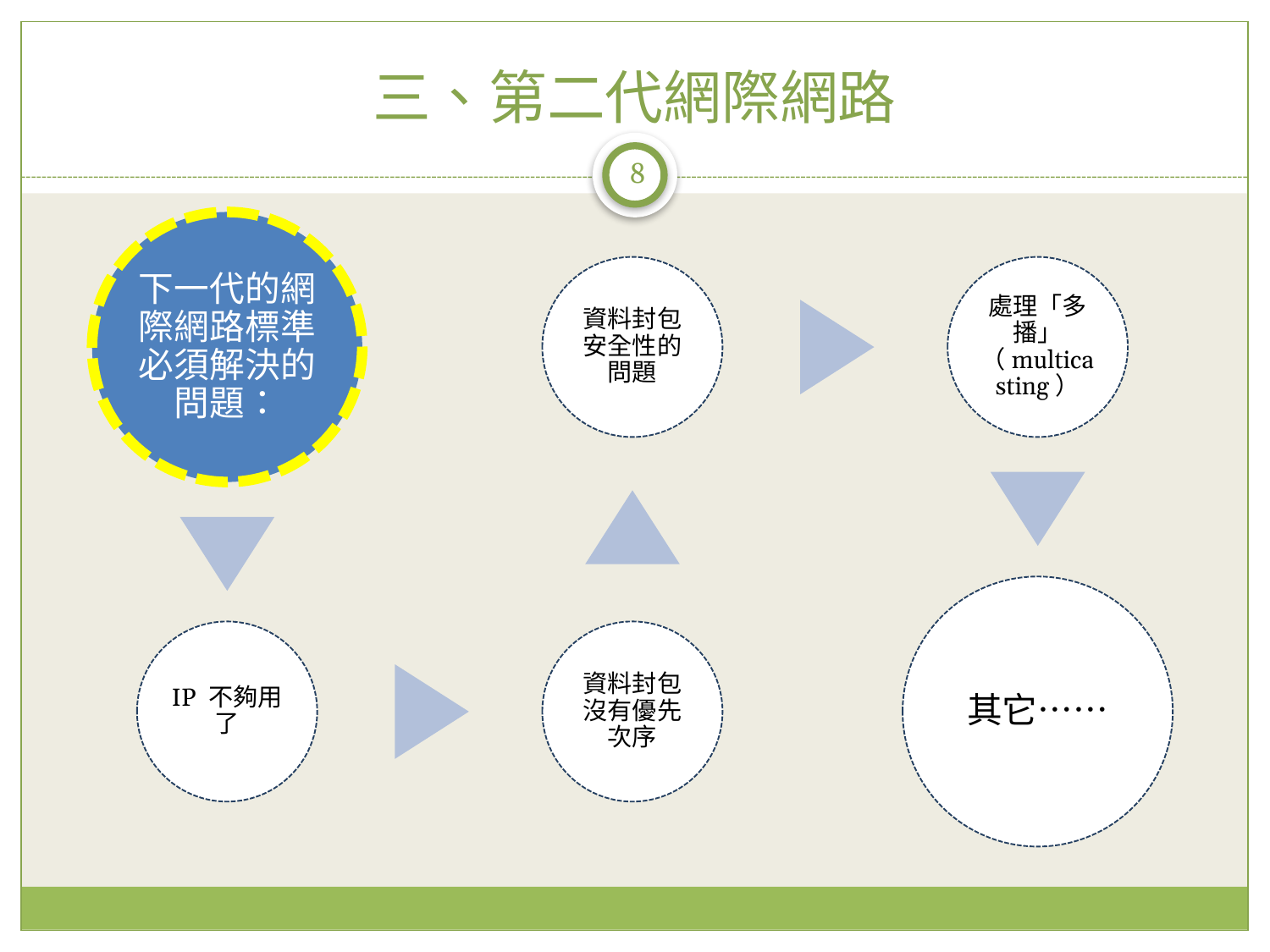

# 三、第二代網際網路
8
下一代的網際網路標準必須解決的問題：
IP 不夠用了
資料封包沒有優先次序
資料封包安全性的問題
處理「多播」（multicasting）
其它……